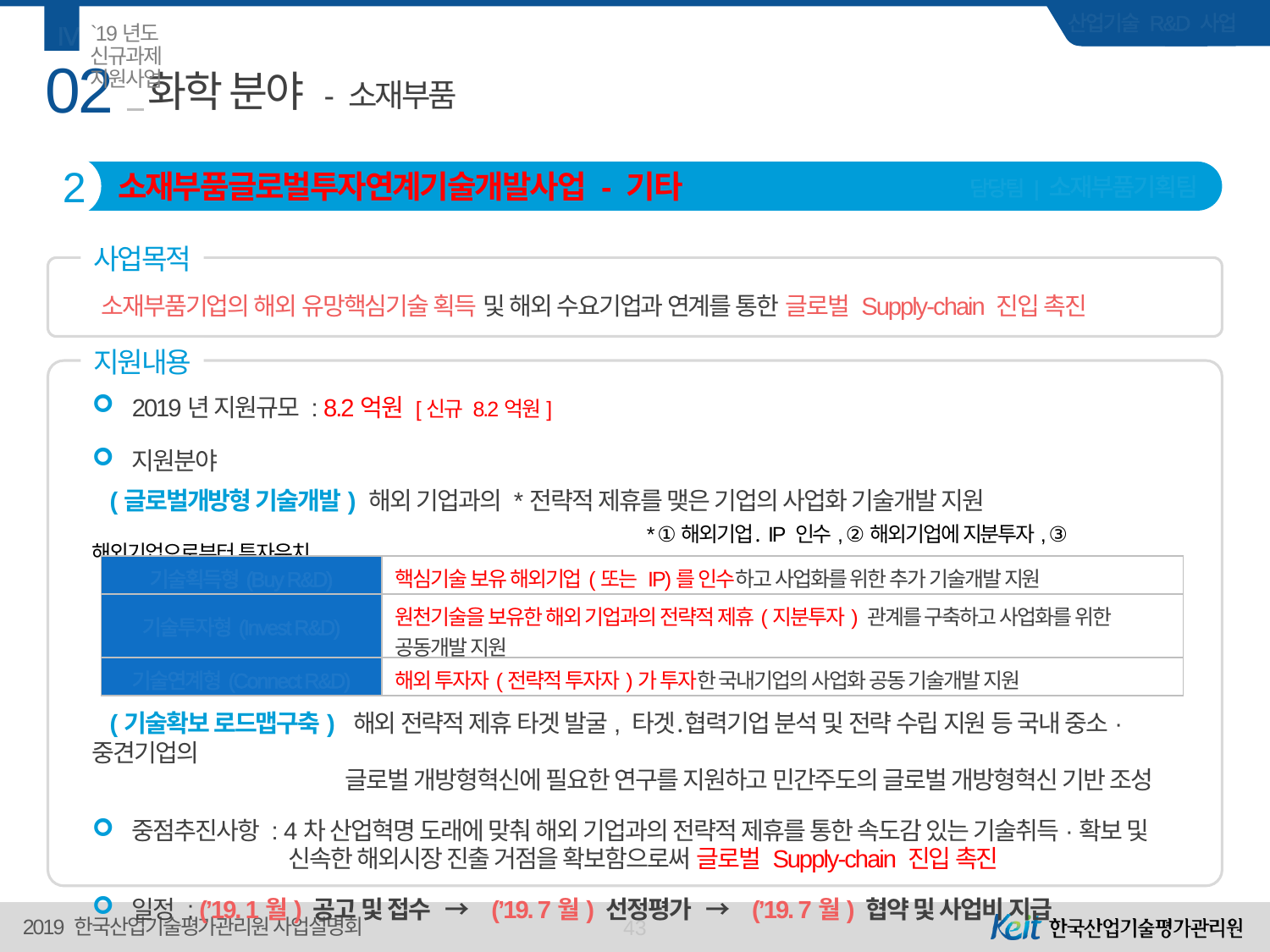

Ⅳ
`19년도 신규과제 지원사업
02
# 화학 분야 - 소재부품
2
소재부품글로벌투자연계기술개발사업 - 기타
담당팀 | 소재부품기획팀
사업목적

소재부품기업의 해외 유망핵심기술 획득 및 해외 수요기업과 연계를 통한 글로벌 Supply-chain 진입 촉진
지원내용

2019년 지원규모 : 8.2억원 [신규 8.2억원]

지원분야
   (글로벌개방형 기술개발) 해외 기업과의 *전략적 제휴를 맺은 기업의 사업화 기술개발 지원
                                                                                                                                            * ①해외기업․IP 인수, ②해외기업에 지분투자, ③해외기업으로부터 투자유치

   (기술확보 로드맵구축)  해외 전략적 제휴 타겟 발굴, 타겟․협력기업 분석 및 전략 수립 지원 등 국내 중소·중견기업의
                                               글로벌 개방형혁신에 필요한 연구를 지원하고 민간주도의 글로벌 개방형혁신 기반 조성

중점추진사항 : 4차 산업혁명 도래에 맞춰 해외 기업과의 전략적 제휴를 통한 속도감 있는 기술취득·확보 및
                                    신속한 해외시장 진출 거점을 확보함으로써 글로벌 Supply-chain 진입 촉진

일정 : (’19. 1월) 공고 및 접수   →   (’19. 7월) 선정평가   →   (’19. 7월) 협약 및 사업비 지급
| 기술획득형(Buy R&D) | 핵심기술 보유 해외기업(또는 IP)를 인수하고 사업화를 위한 추가 기술개발 지원 |
| --- | --- |
| 기술투자형(Invest R&D) | 원천기술을 보유한 해외 기업과의 전략적 제휴(지분투자) 관계를 구축하고 사업화를 위한 공동개발 지원 |
| 기술연계형(Connect R&D) | 해외 투자자(전략적 투자자)가 투자한 국내기업의 사업화 공동 기술개발 지원 |
43